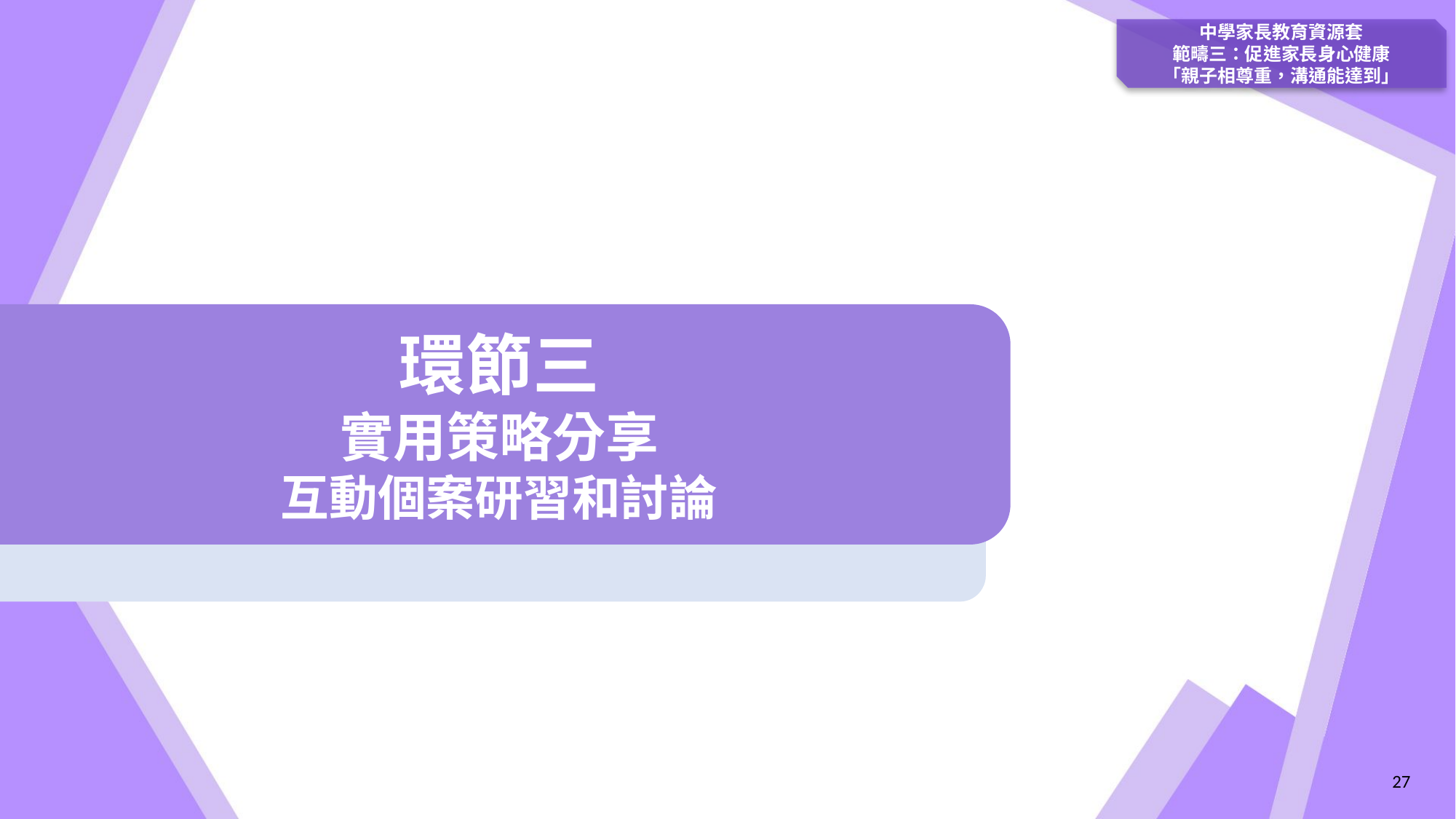

環節三
實用策略分享
互動個案研習和討論
中學家長教育資源套
範疇三：促進家長身心健康
「親子相尊重，溝通能達到」

27